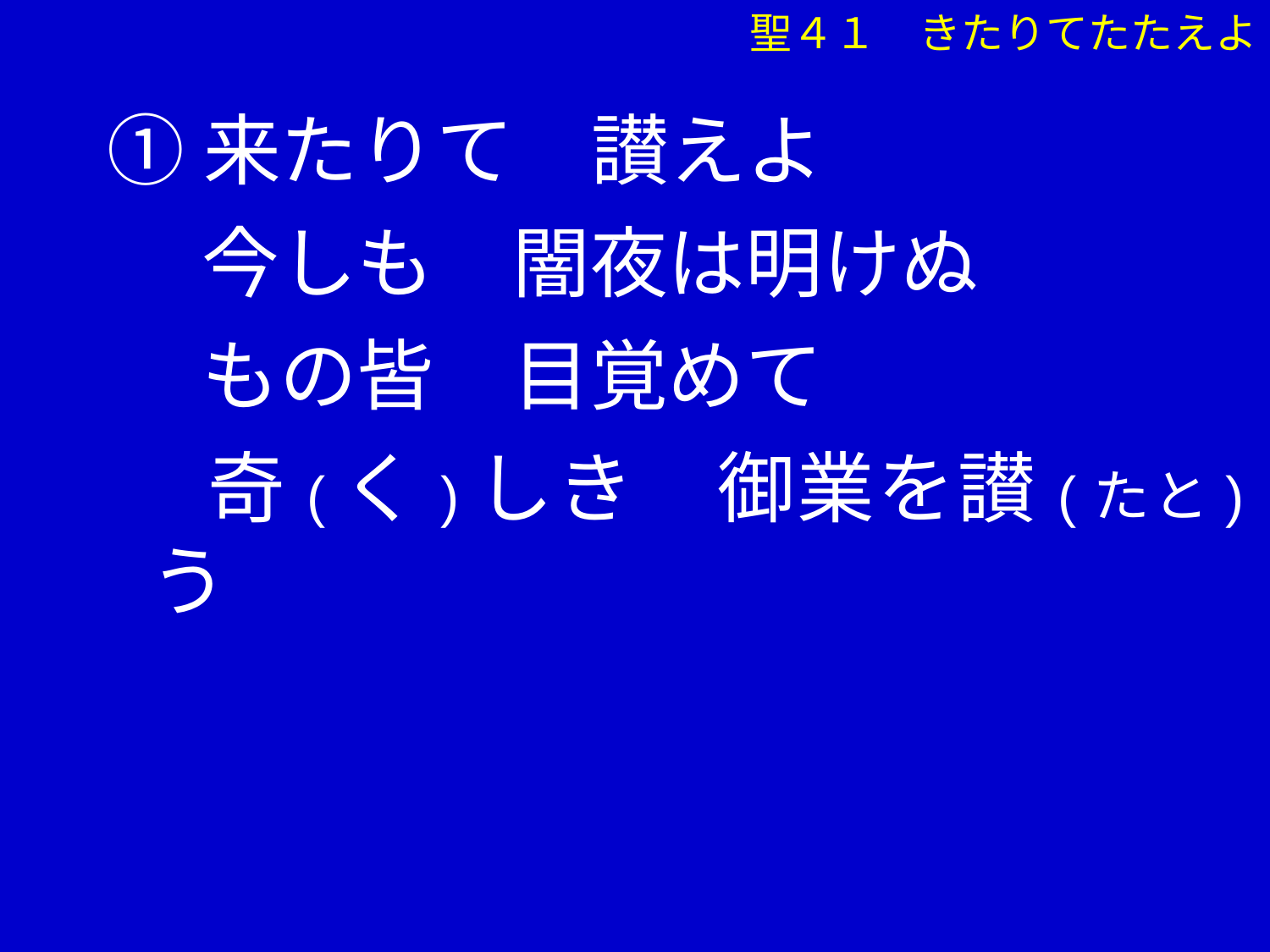

①来たりて　讃えよ
　 今しも　闇夜は明けぬ
　 もの皆　目覚めて
　 奇(く)しき　御業を讃(たと)う
聖４１　きたりてたたえよ